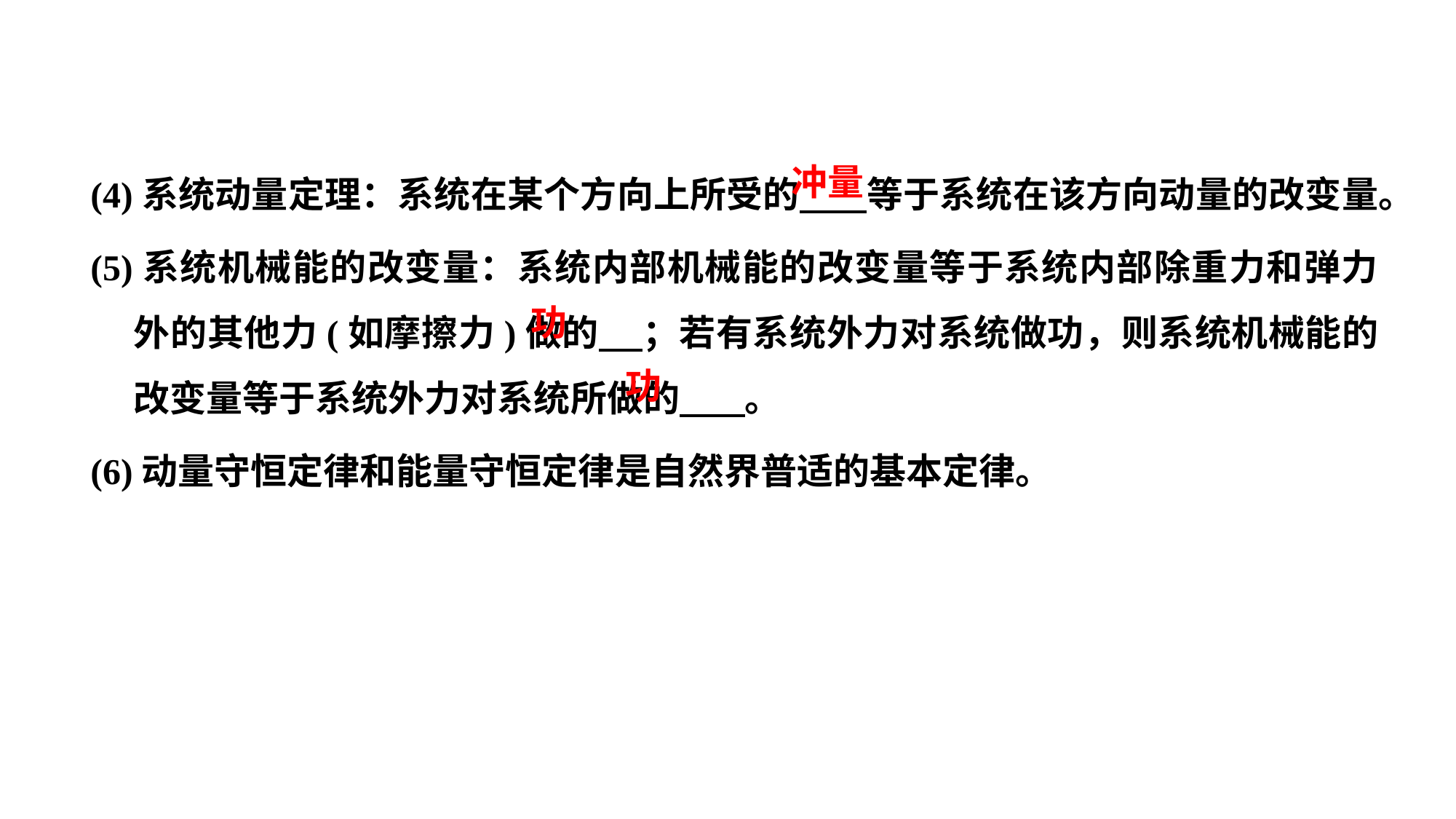

(4)系统动量定理：系统在某个方向上所受的        等于系统在该方向动量的改变量。
(5)系统机械能的改变量：系统内部机械能的改变量等于系统内部除重力和弹力外的其他力(如摩擦力)做的     ；若有系统外力对系统做功，则系统机械能的改变量等于系统外力对系统所做的        。
(6)动量守恒定律和能量守恒定律是自然界普适的基本定律。
冲量
功
功